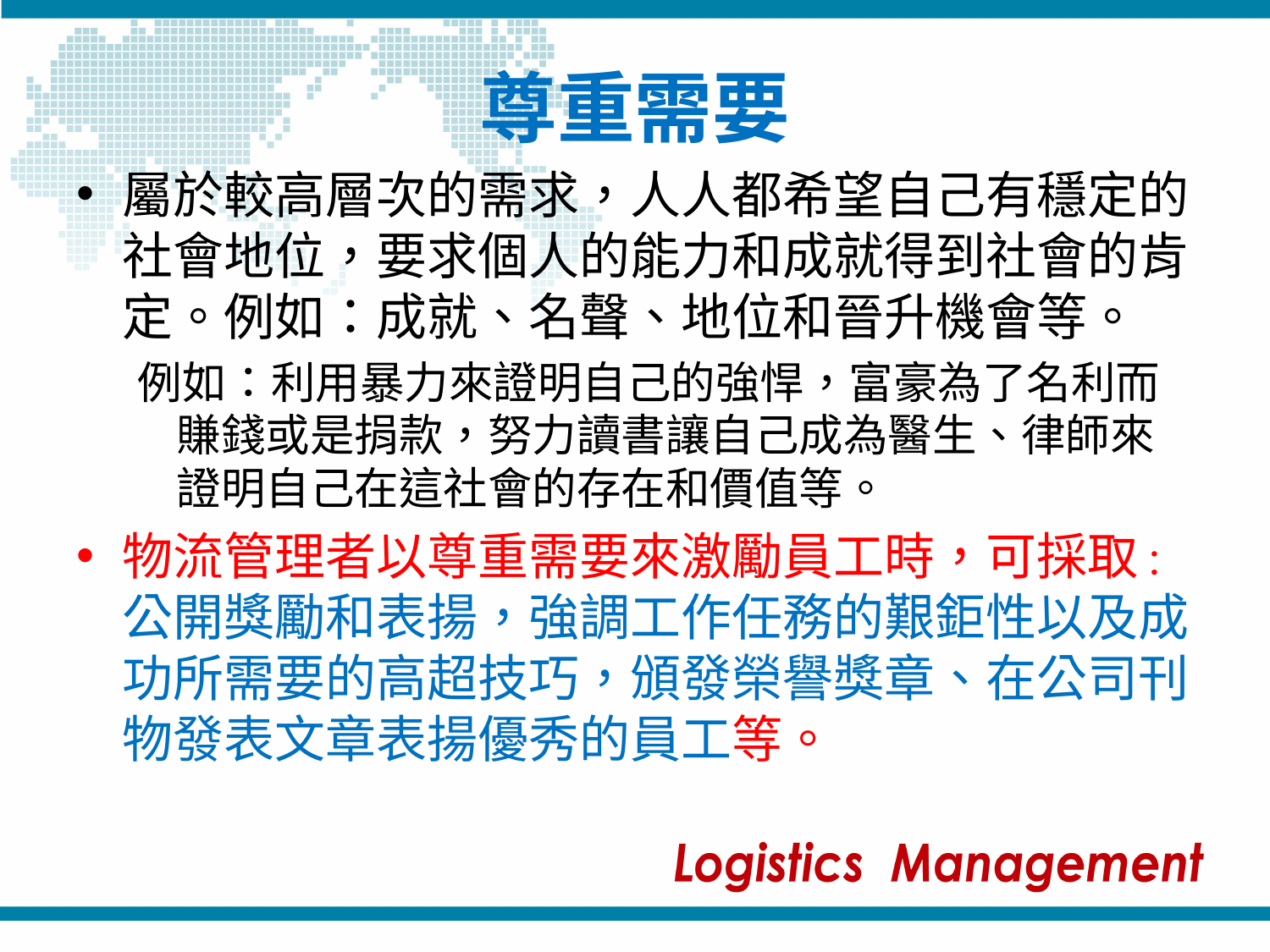

# 尊重需要
屬於較高層次的需求，人人都希望自己有穩定的社會地位，要求個人的能力和成就得到社會的肯定。例如：成就、名聲、地位和晉升機會等。
例如：利用暴力來證明自己的強悍，富豪為了名利而賺錢或是捐款，努力讀書讓自己成為醫生、律師來證明自己在這社會的存在和價值等。
物流管理者以尊重需要來激勵員工時，可採取:公開獎勵和表揚，強調工作任務的艱鉅性以及成功所需要的高超技巧，頒發榮譽獎章、在公司刊物發表文章表揚優秀的員工等。